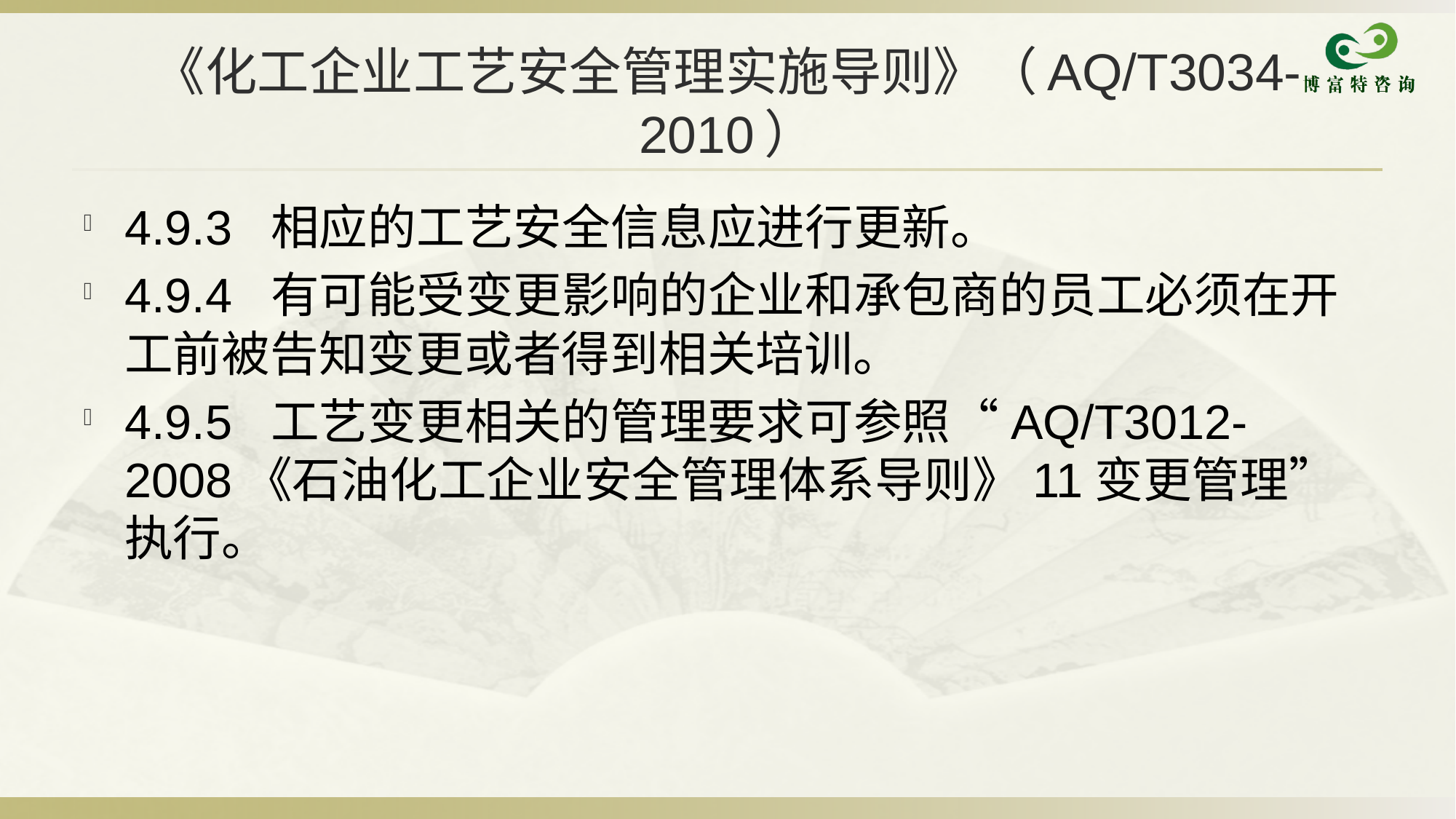

# 《化工企业工艺安全管理实施导则》（AQ/T3034-2010）
4.9.3  相应的工艺安全信息应进行更新。
4.9.4  有可能受变更影响的企业和承包商的员工必须在开工前被告知变更或者得到相关培训。
4.9.5  工艺变更相关的管理要求可参照“AQ/T3012-2008《石油化工企业安全管理体系导则》11变更管理”执行。